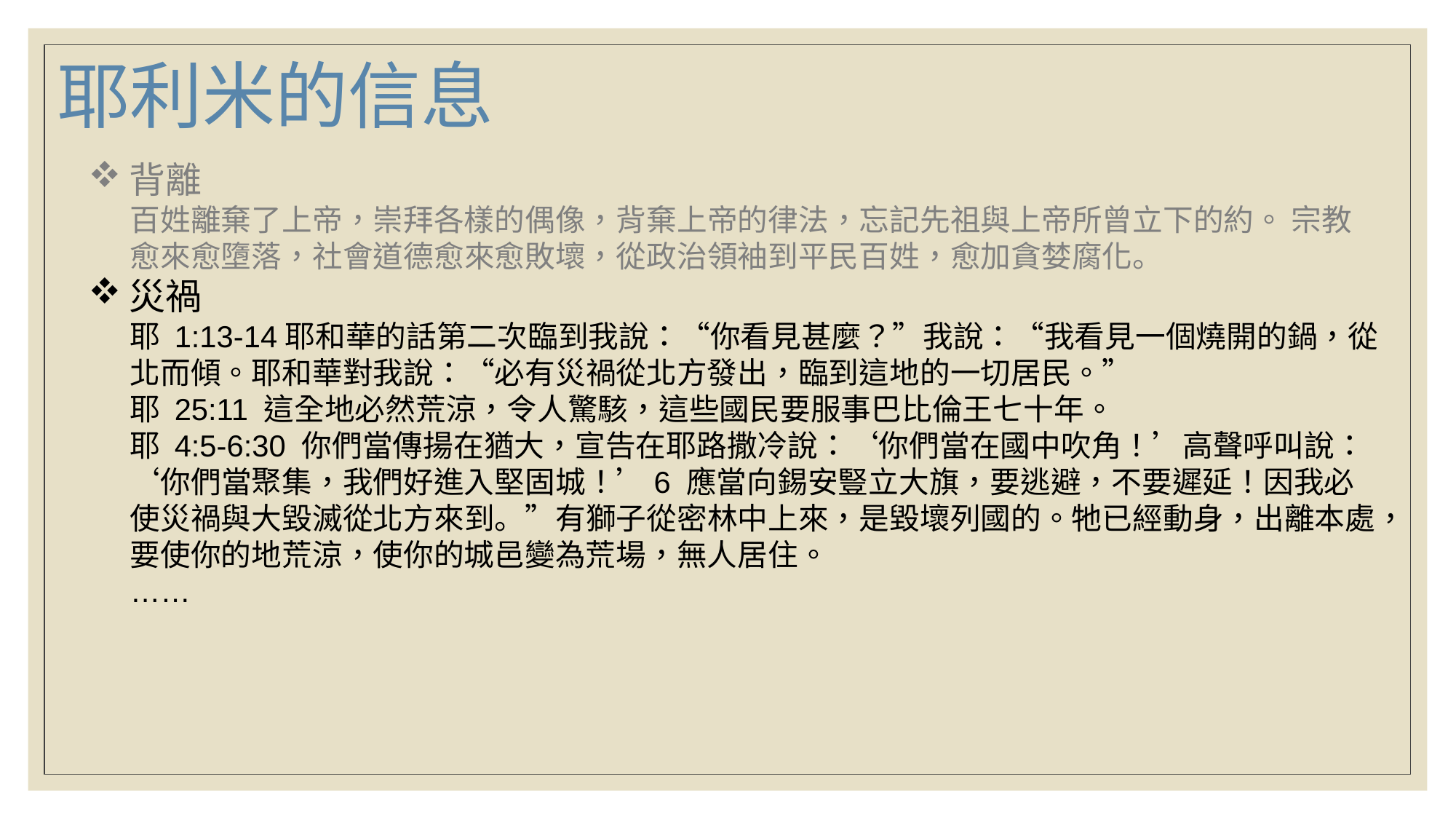

耶利米的信息
背離
百姓離棄了上帝，崇拜各樣的偶像，背棄上帝的律法，忘記先祖與上帝所曾立下的約。 宗教愈來愈墮落，社會道德愈來愈敗壞，從政治領袖到平民百姓，愈加貪婪腐化。
災禍
耶 1:13-14耶和華的話第二次臨到我說：“你看見甚麼？”我說：“我看見一個燒開的鍋，從北而傾。耶和華對我說：“必有災禍從北方發出，臨到這地的一切居民。”
耶 25:11 這全地必然荒涼，令人驚駭，這些國民要服事巴比倫王七十年。
耶 4:5-6:30 你們當傳揚在猶大，宣告在耶路撒冷說：‘你們當在國中吹角！’高聲呼叫說：‘你們當聚集，我們好進入堅固城！’6 應當向錫安豎立大旗，要逃避，不要遲延！因我必使災禍與大毀滅從北方來到。”有獅子從密林中上來，是毀壞列國的。牠已經動身，出離本處，要使你的地荒涼，使你的城邑變為荒場，無人居住。
……